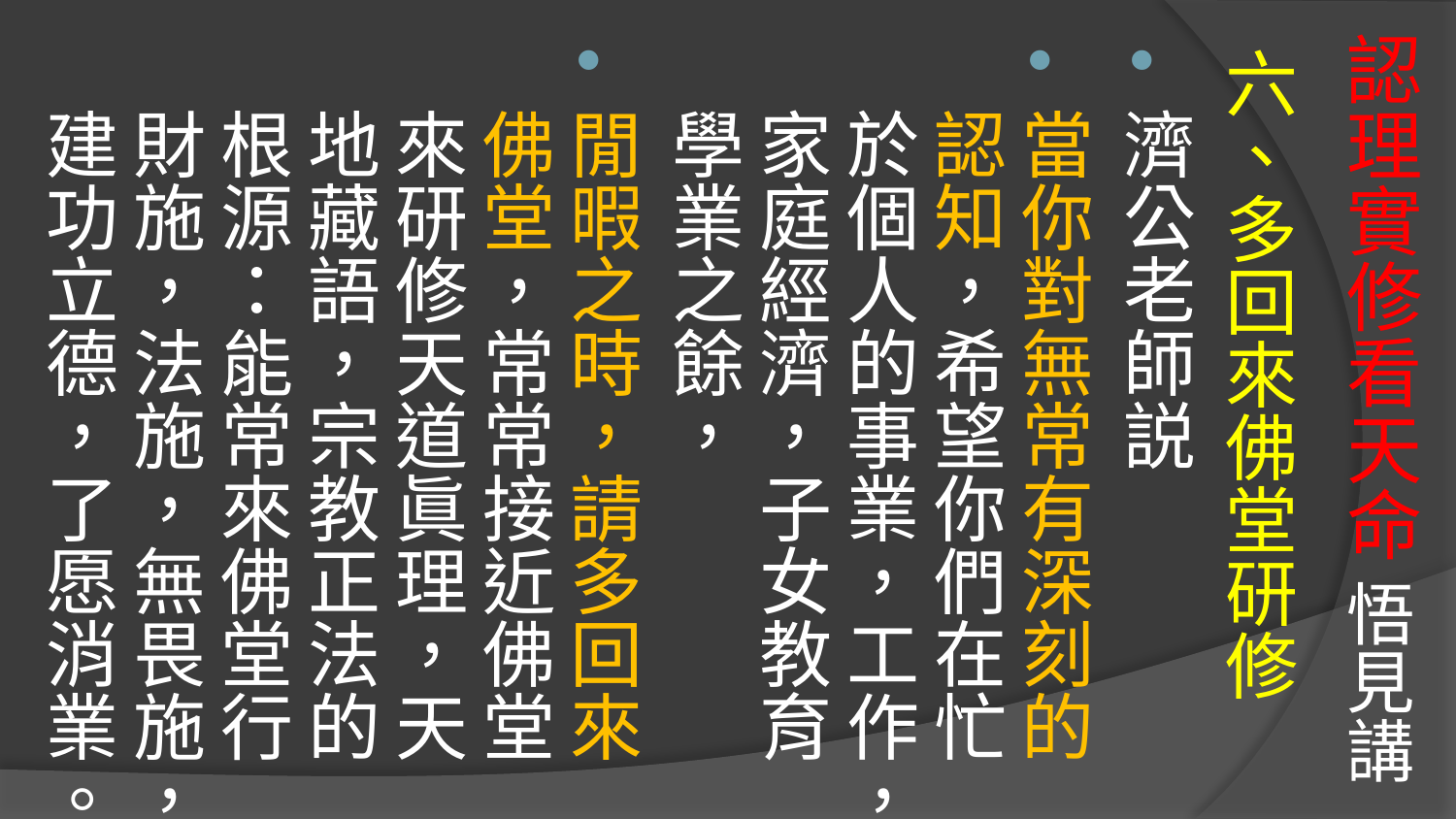

# 認理實修看天命 悟見講
六、多回來佛堂研修
濟公老師説
當你對無常有深刻的認知，希望你們在忙於個人的事業，工作，家庭經濟，子女教育學業之餘，
閒暇之時，請多回來佛堂，常常接近佛堂來研修天道眞理，天地藏語，宗教正法的根源：能常來佛堂行財施，法施，無畏施，建功立德，了愿消業。